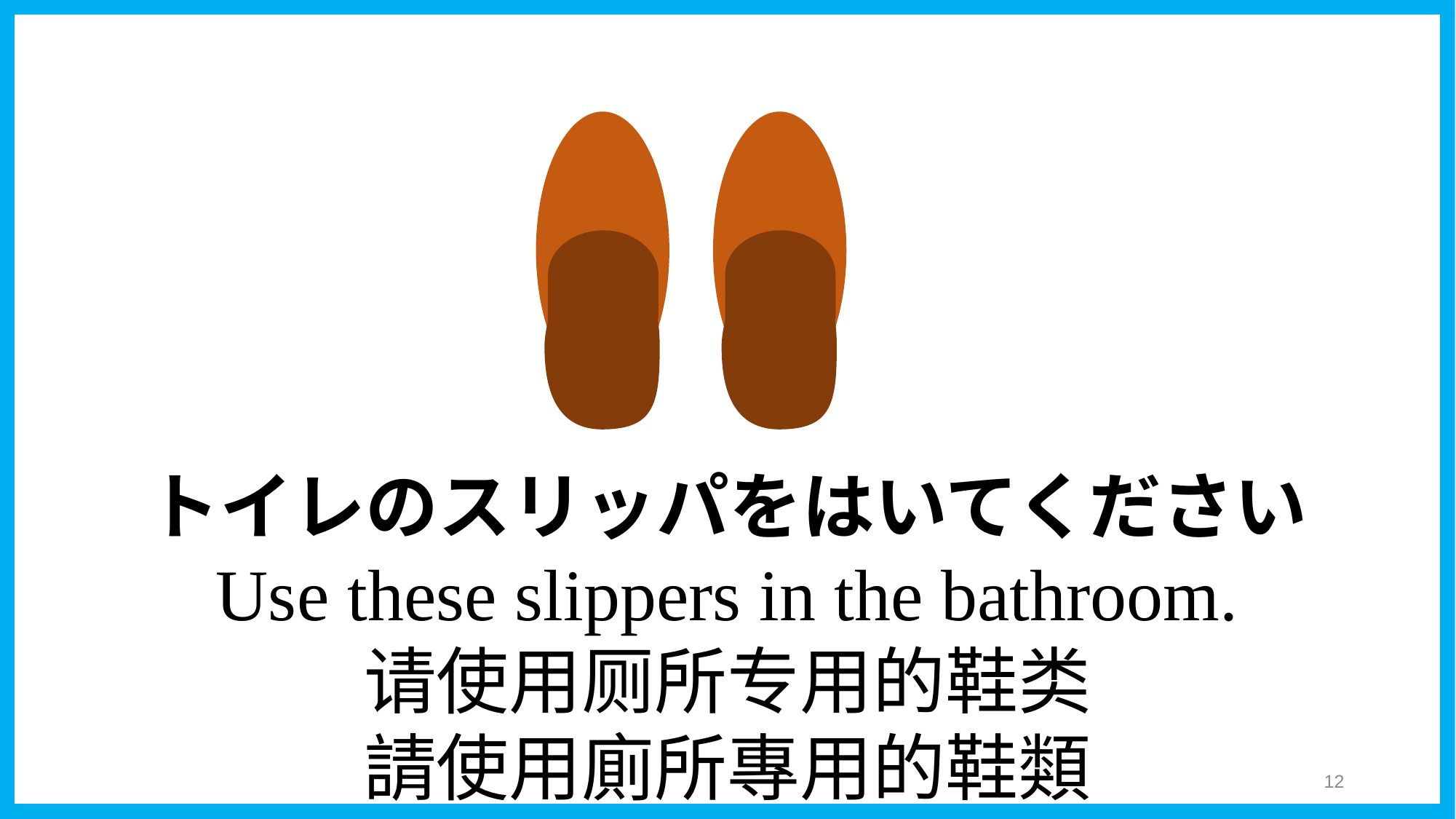

トイレのスリッパをはいてください
Use these slippers in the bathroom.
请使用厕所专用的鞋类
請使用廁所專用的鞋類

12